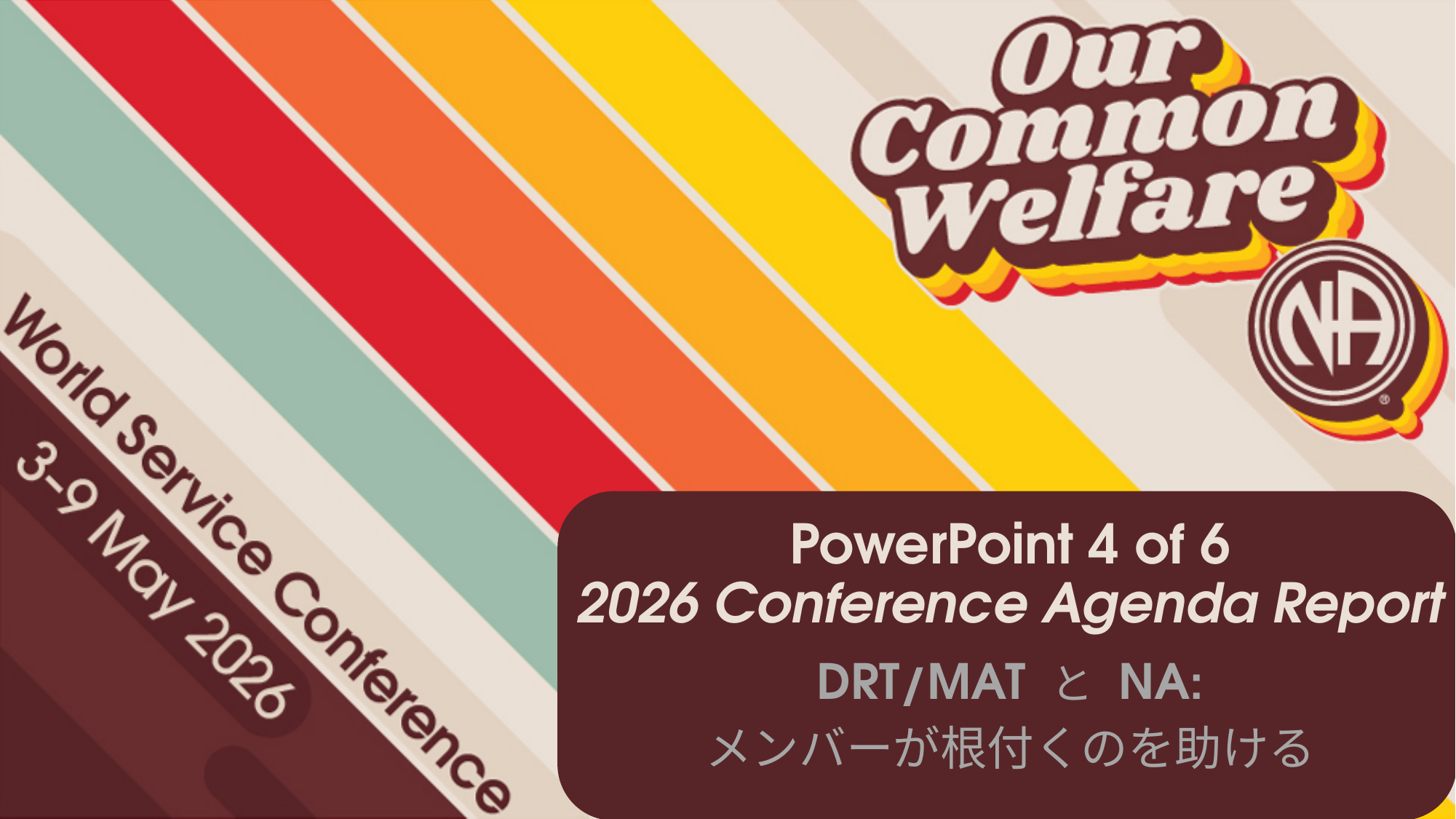

PowerPoint 4 of 6
2026 Conference Agenda Report
DRT/MAT と NA:
メンバーが根付くのを助ける